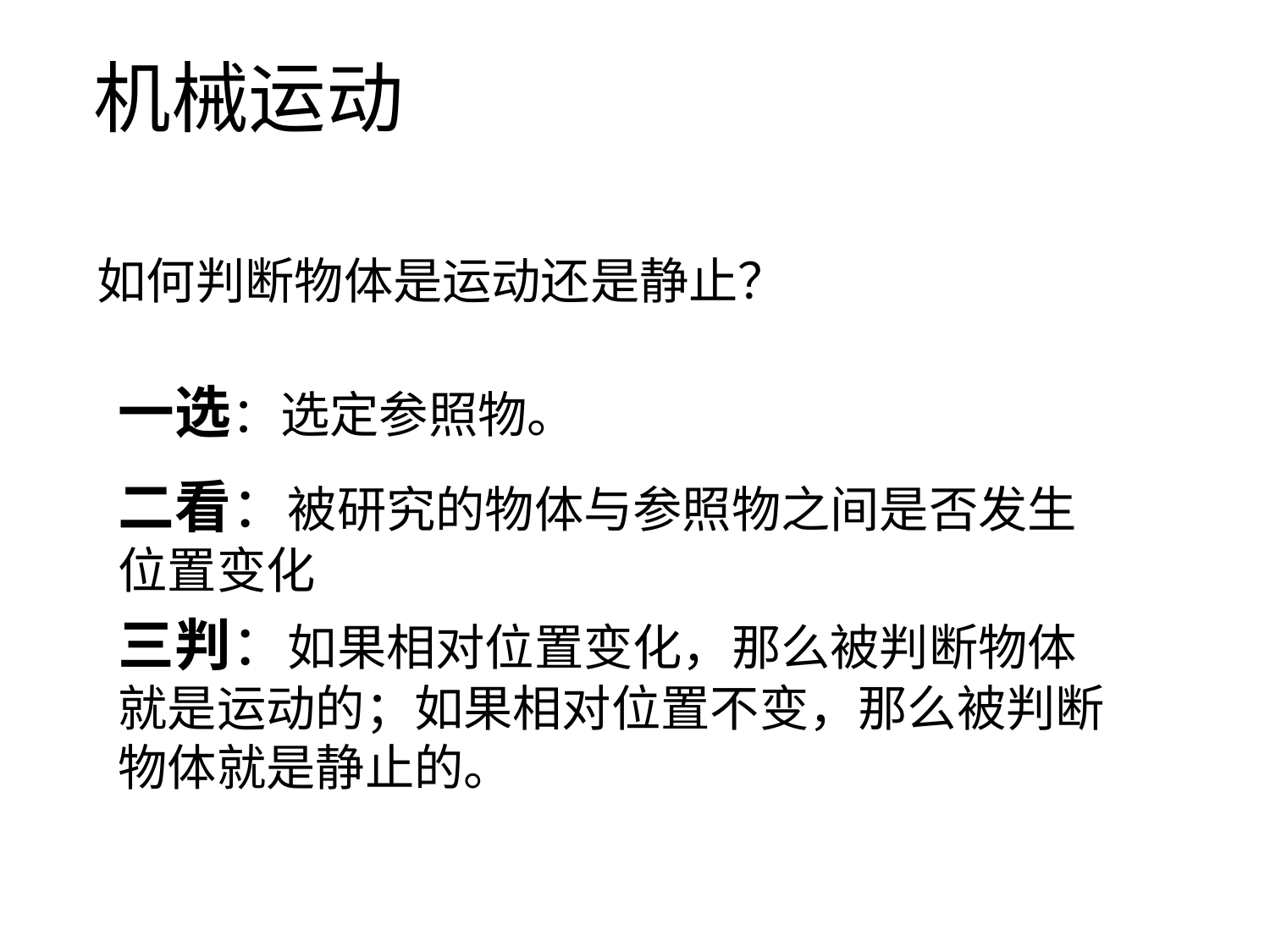

机械运动
如何判断物体是运动还是静止？
一选：选定参照物。
二看：被研究的物体与参照物之间是否发生位置变化
三判：如果相对位置变化，那么被判断物体就是运动的；如果相对位置不变，那么被判断物体就是静止的。